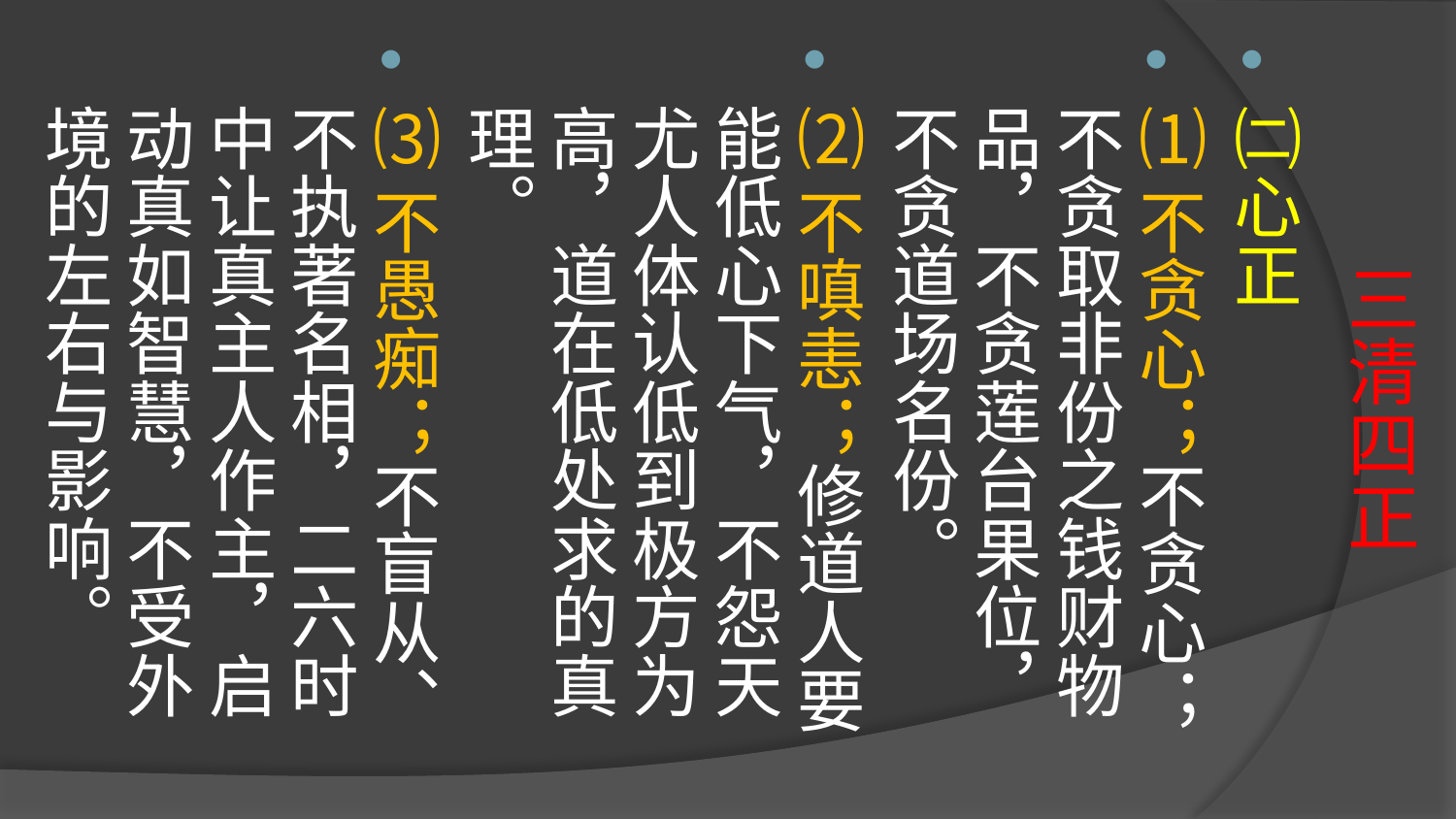

# 三清四正
㈡心正
⑴不贪心；不贪心；不贪取非份之钱财物品，不贪莲台果位，不贪道场名份。
⑵不嗔恚；修道人要能低心下气，不怨天尤人体认低到极方为高，道在低处求的真理。
⑶不愚痴；不盲从、不执著名相，二六时中让真主人作主，启动真如智慧，不受外境的左右与影响。